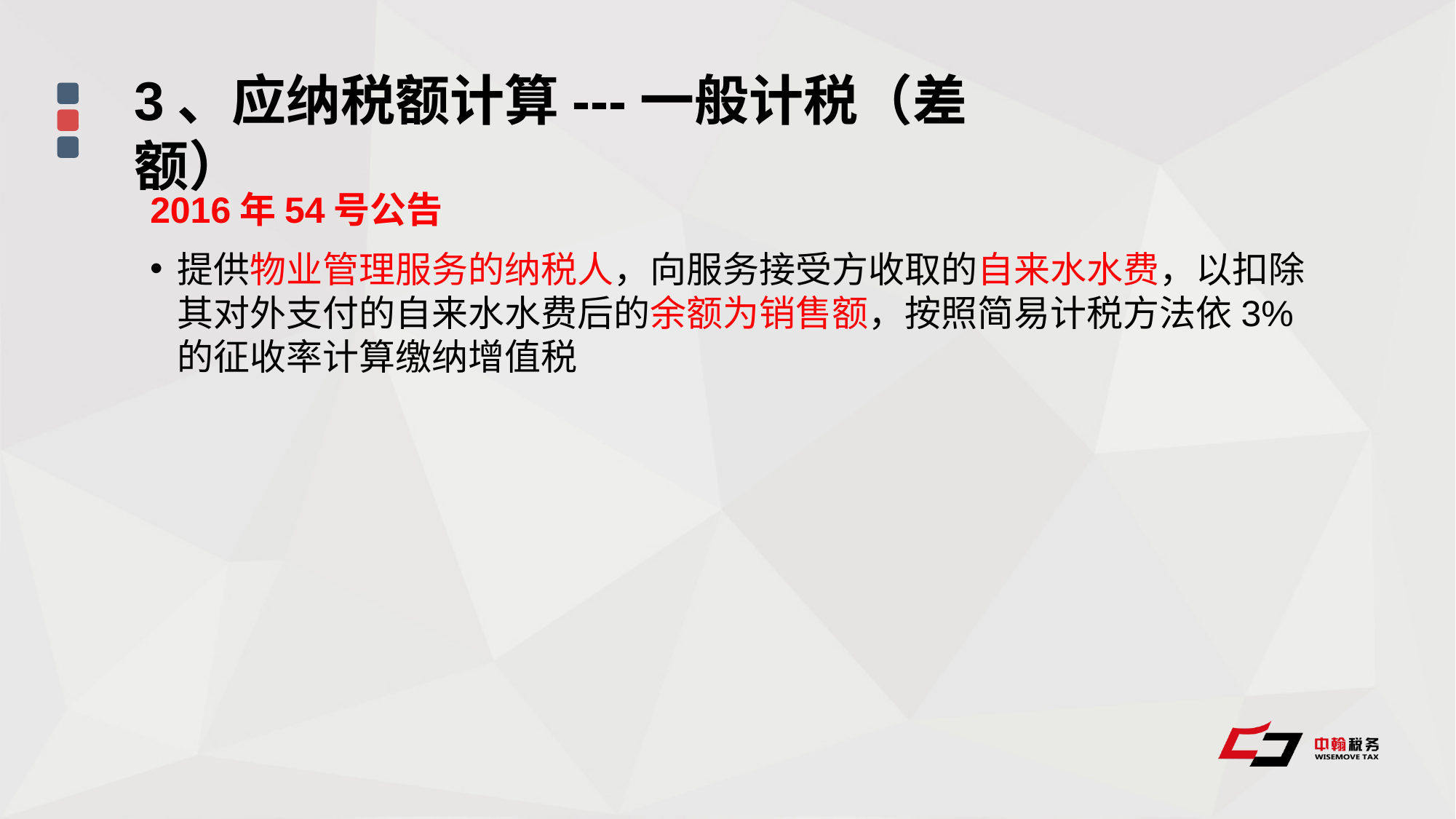

3、应纳税额计算---一般计税（差额）
2016年54号公告
提供物业管理服务的纳税人，向服务接受方收取的自来水水费，以扣除其对外支付的自来水水费后的余额为销售额，按照简易计税方法依3%的征收率计算缴纳增值税